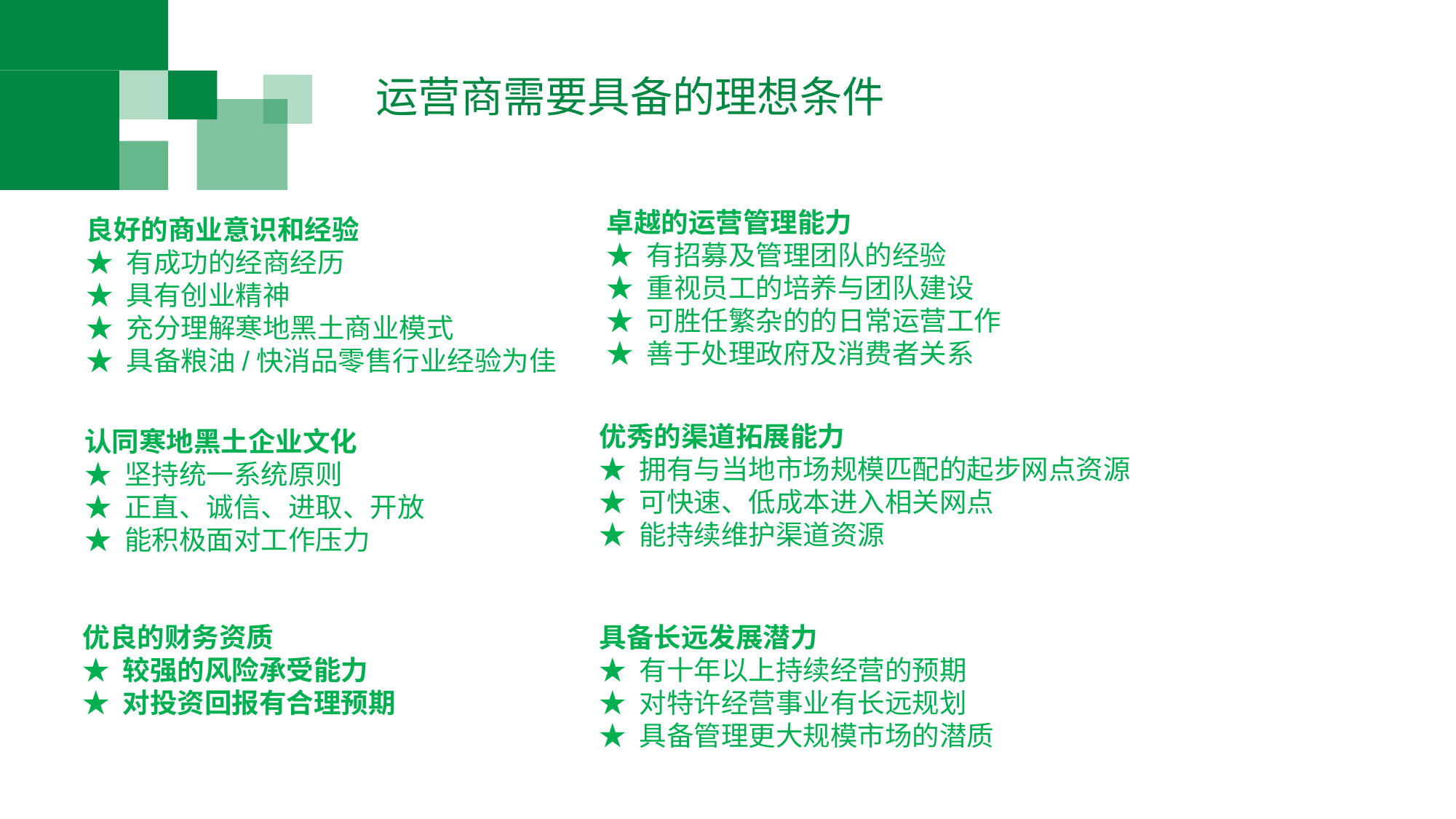

运营商需要具备的理想条件
卓越的运营管理能力
★ 有招募及管理团队的经验★ 重视员工的培养与团队建设★ 可胜任繁杂的的日常运营工作★ 善于处理政府及消费者关系
良好的商业意识和经验
★ 有成功的经商经历★ 具有创业精神★ 充分理解寒地黑土商业模式★ 具备粮油/快消品零售行业经验为佳
优秀的渠道拓展能力
★ 拥有与当地市场规模匹配的起步网点资源★ 可快速、低成本进入相关网点★ 能持续维护渠道资源
认同寒地黑土企业文化
★ 坚持统一系统原则★ 正直、诚信、进取、开放★ 能积极面对工作压力
具备长远发展潜力
★ 有十年以上持续经营的预期★ 对特许经营事业有长远规划★ 具备管理更大规模市场的潜质
优良的财务资质★ 较强的风险承受能力★ 对投资回报有合理预期
第三方